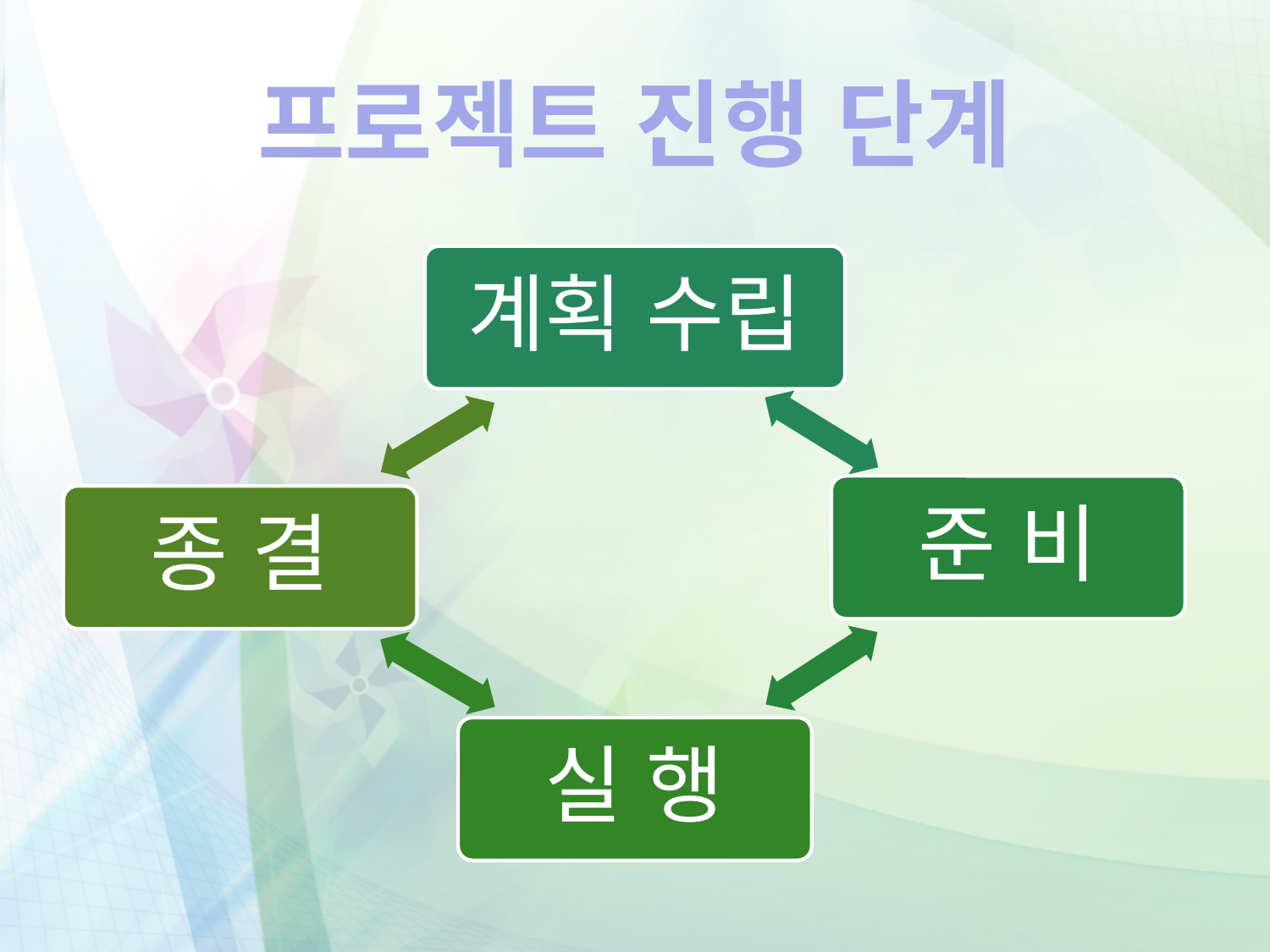

# 프로젝트 진행 단계
계획 수립

준 비

실 행

종 결